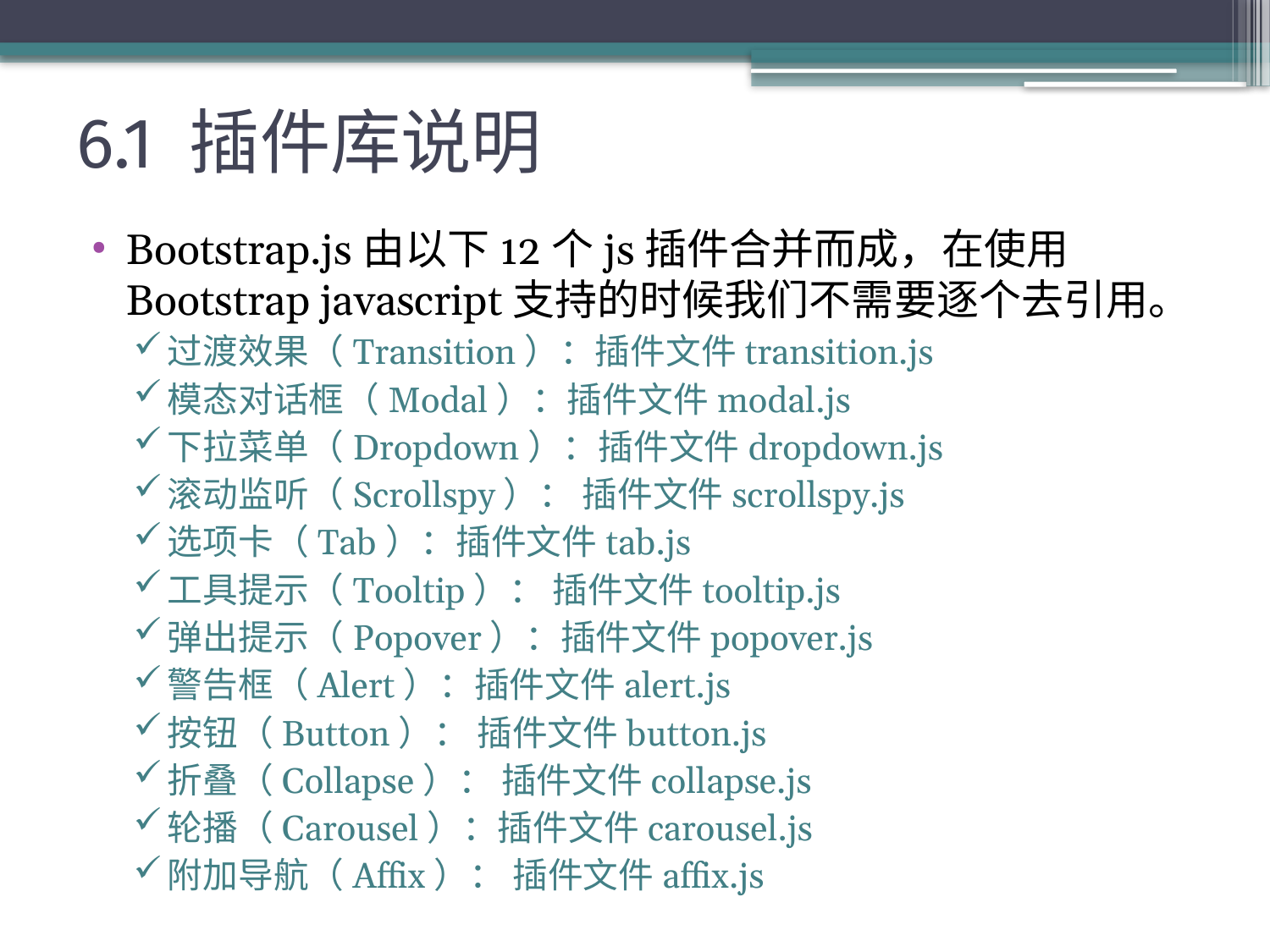

# 6.1 插件库说明
Bootstrap.js由以下12个js插件合并而成，在使用Bootstrap javascript支持的时候我们不需要逐个去引用。
过渡效果（Transition）：插件文件transition.js
模态对话框（Modal）：插件文件modal.js
下拉菜单（Dropdown）：插件文件dropdown.js
滚动监听（Scrollspy）： 插件文件scrollspy.js
选项卡（Tab）：插件文件tab.js
工具提示（Tooltip）： 插件文件tooltip.js
弹出提示（Popover）：插件文件popover.js
警告框（Alert）：插件文件alert.js
按钮（Button）： 插件文件button.js
折叠（Collapse）： 插件文件collapse.js
轮播（Carousel）：插件文件carousel.js
附加导航（Affix）： 插件文件affix.js